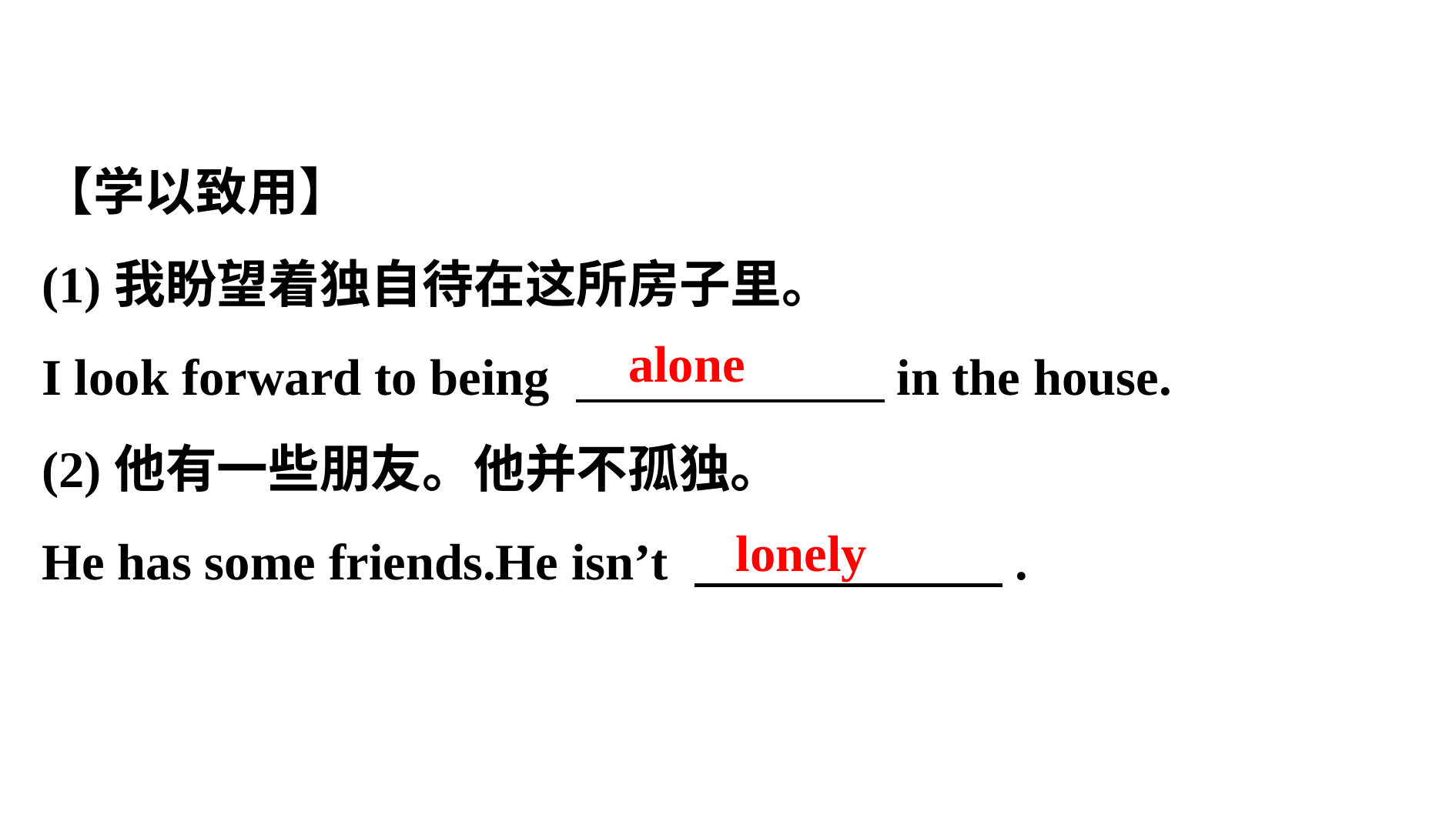

【学以致用】
(1)我盼望着独自待在这所房子里。
I look forward to being 　　　　　　in the house.
(2)他有一些朋友。他并不孤独。
He has some friends.He isn’t 　　　　　　.
alone
lonely